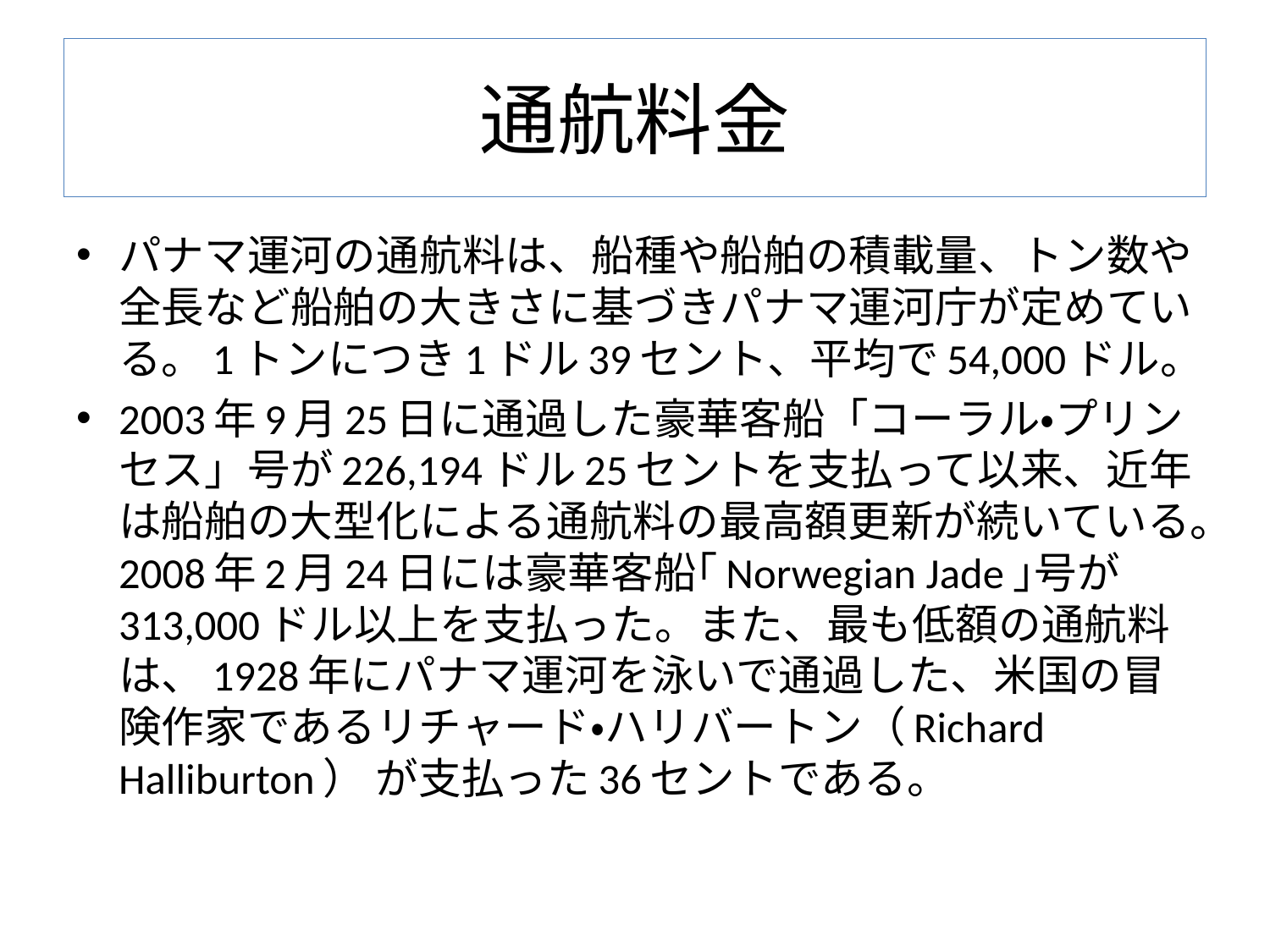

# 通航料金
パナマ運河の通航料は、船種や船舶の積載量、トン数や全長など船舶の大きさに基づきパナマ運河庁が定めている。1トンにつき1ドル39セント、平均で54,000ドル。
2003年9月25日に通過した豪華客船「コーラル・プリンセス」号が226,194ドル25セントを支払って以来、近年は船舶の大型化による通航料の最高額更新が続いている。2008年2月24日には豪華客船｢Norwegian Jade｣号が313,000ドル以上を支払った。また、最も低額の通航料は、1928年にパナマ運河を泳いで通過した、米国の冒険作家であるリチャード・ハリバートン（Richard Halliburton） が支払った36セントである。